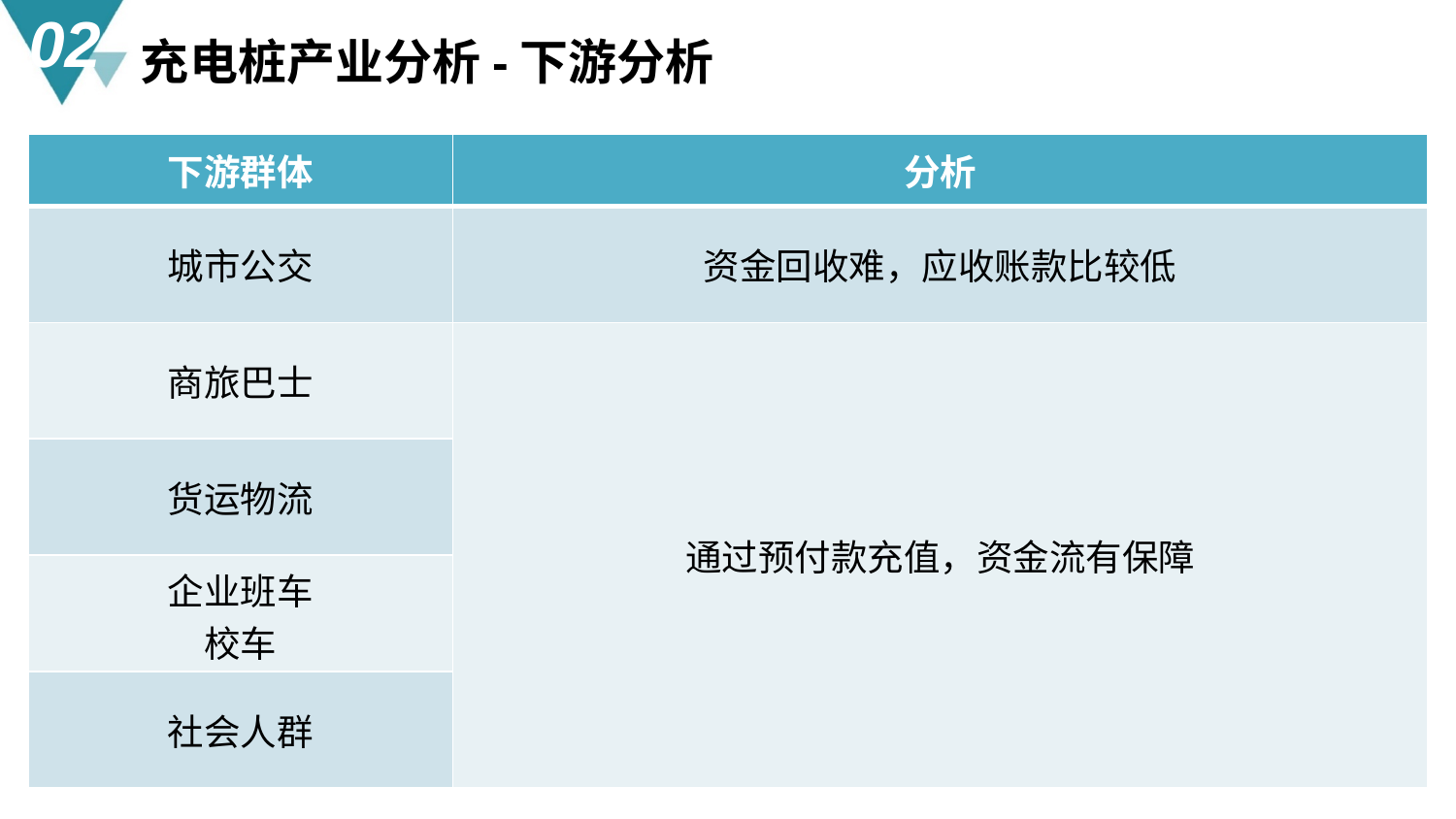

02
充电桩产业分析-下游分析
| 下游群体 | 分析 |
| --- | --- |
| 城市公交 | 资金回收难，应收账款比较低 |
| 商旅巴士 | 通过预付款充值，资金流有保障 |
| 货运物流 |  |
| 企业班车 校车 |  |
| 社会人群 |  |